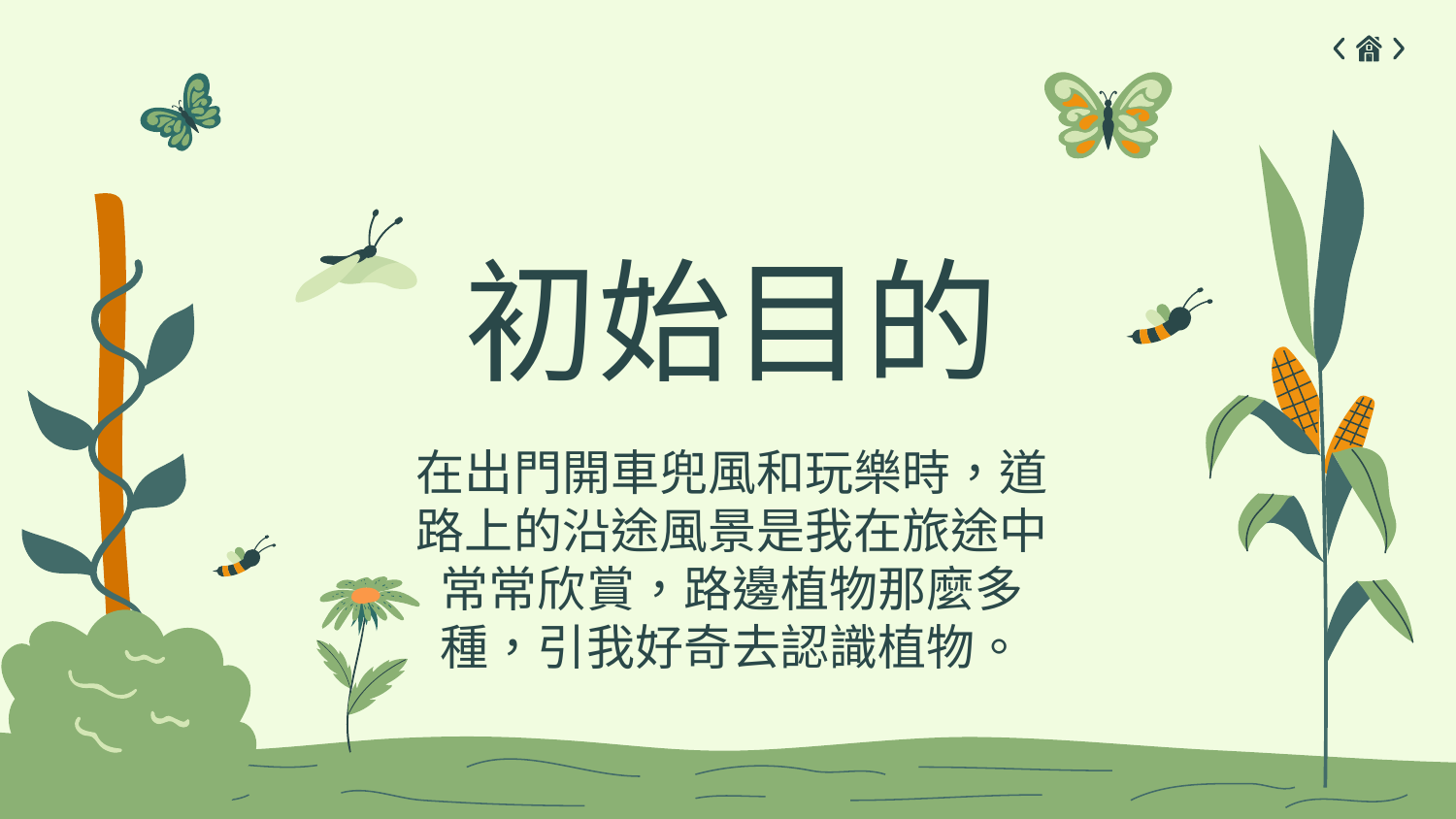

# 初始目的
在出門開車兜風和玩樂時，道路上的沿途風景是我在旅途中常常欣賞，路邊植物那麼多種，引我好奇去認識植物。